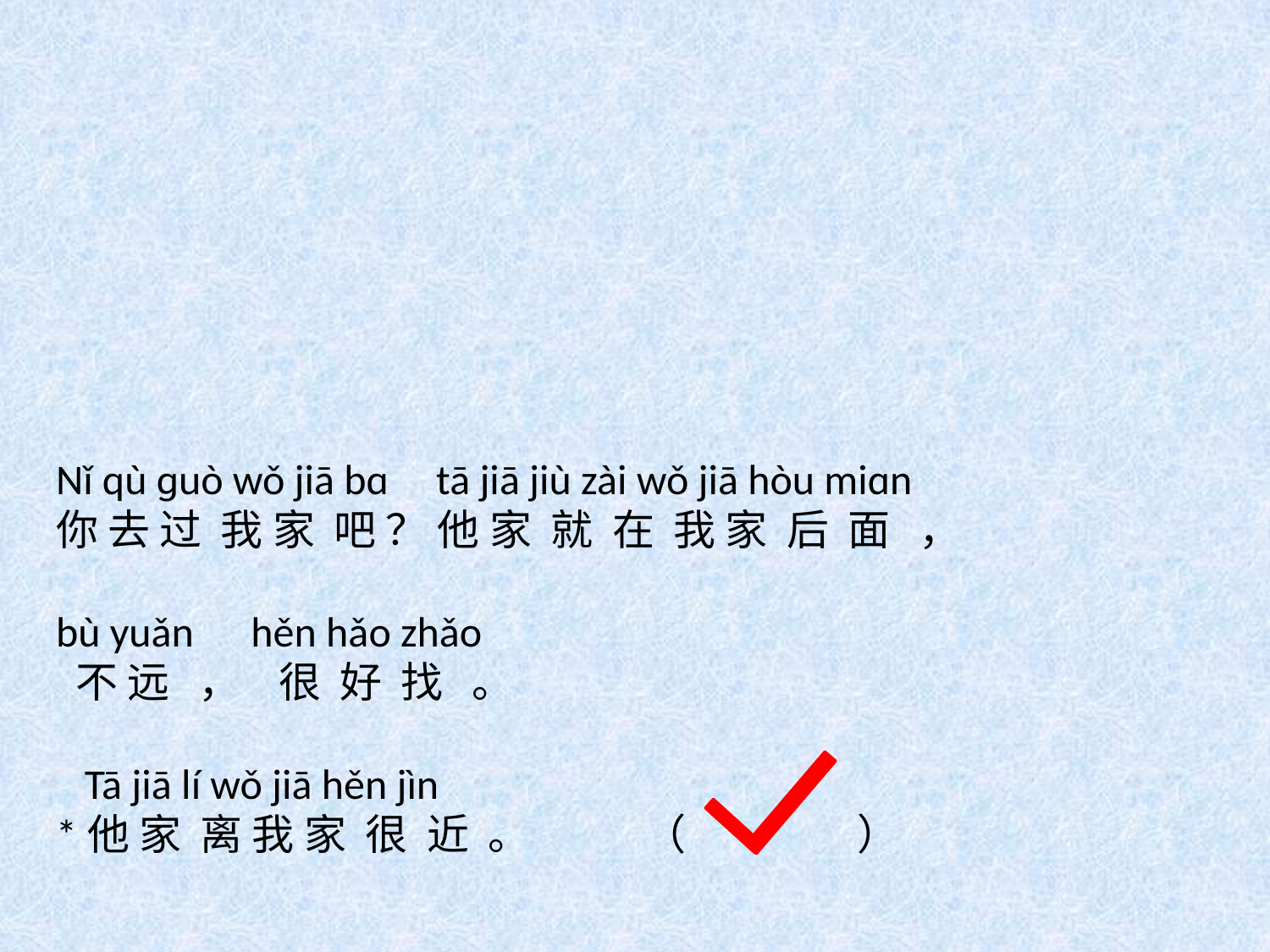

Nǐ qù ɡuò wǒ jiā bɑ     tā jiā jiù zài wǒ jiā hòu miɑn
你 去 过  我 家  吧 ？ 他 家  就  在  我 家  后  面   ，

bù yuǎn      hěn hǎo zhǎo
 不 远   ，    很  好  找   。

   Tā jiā lí wǒ jiā hěn jìn
*他 家  离 我 家  很  近  。            （                  ）